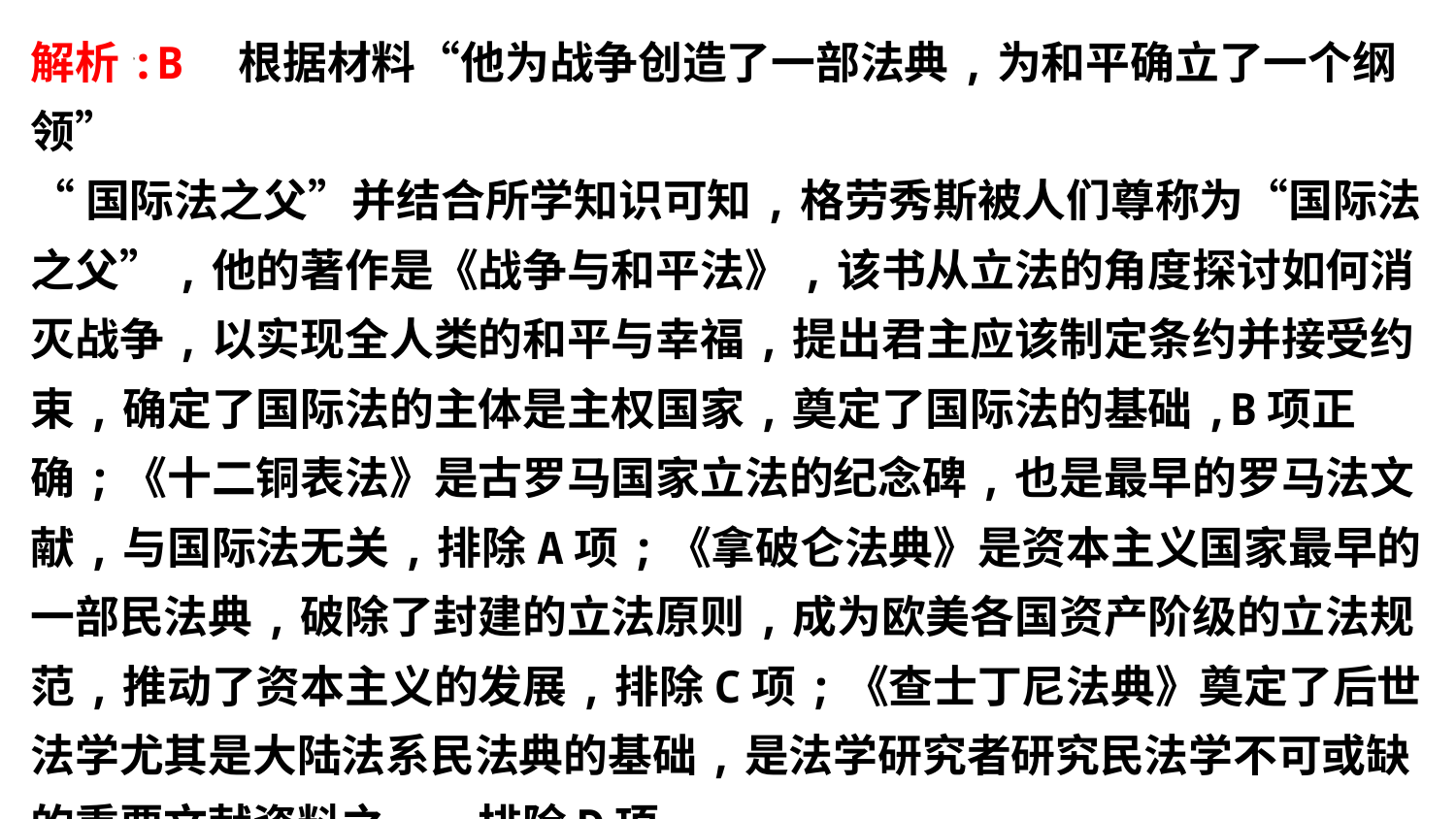

解析:B　根据材料“他为战争创造了一部法典,为和平确立了一个纲领”
“国际法之父”并结合所学知识可知,格劳秀斯被人们尊称为“国际法之父”,他的著作是《战争与和平法》,该书从立法的角度探讨如何消灭战争,以实现全人类的和平与幸福,提出君主应该制定条约并接受约束,确定了国际法的主体是主权国家,奠定了国际法的基础,B项正确;《十二铜表法》是古罗马国家立法的纪念碑,也是最早的罗马法文献,与国际法无关,排除A项;《拿破仑法典》是资本主义国家最早的一部民法典,破除了封建的立法原则,成为欧美各国资产阶级的立法规范,推动了资本主义的发展,排除C项;《查士丁尼法典》奠定了后世法学尤其是大陆法系民法典的基础,是法学研究者研究民法学不可或缺的重要文献资料之一,排除D项。